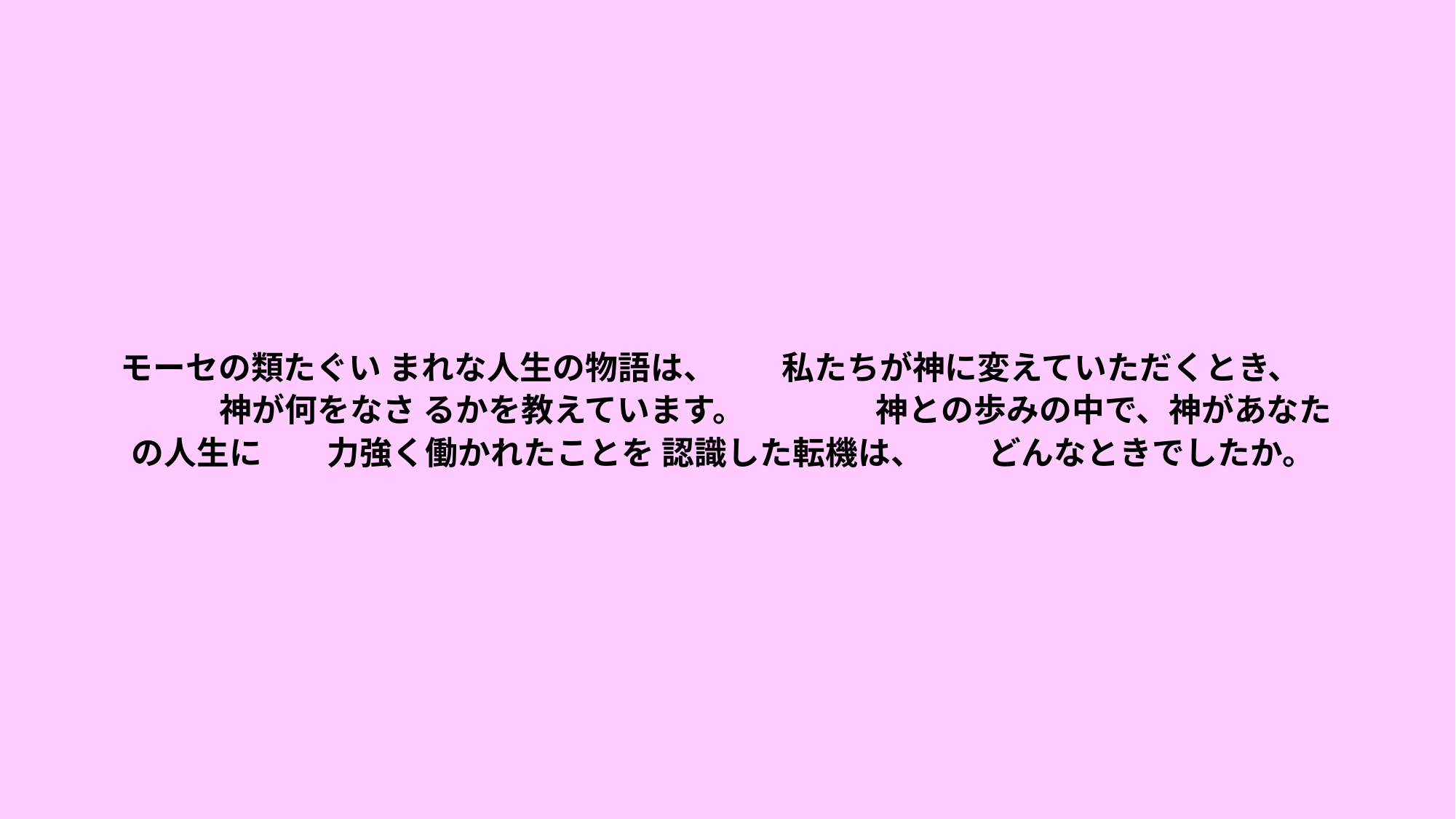

# モーセの類たぐい まれな人生の物語は、　　私たちが神に変えていただくとき、　　　　神が何をなさ るかを教えています。　　　　神との歩みの中で、神があなたの人生に　　力強く働かれたことを 認識した転機は、　　どんなときでしたか。